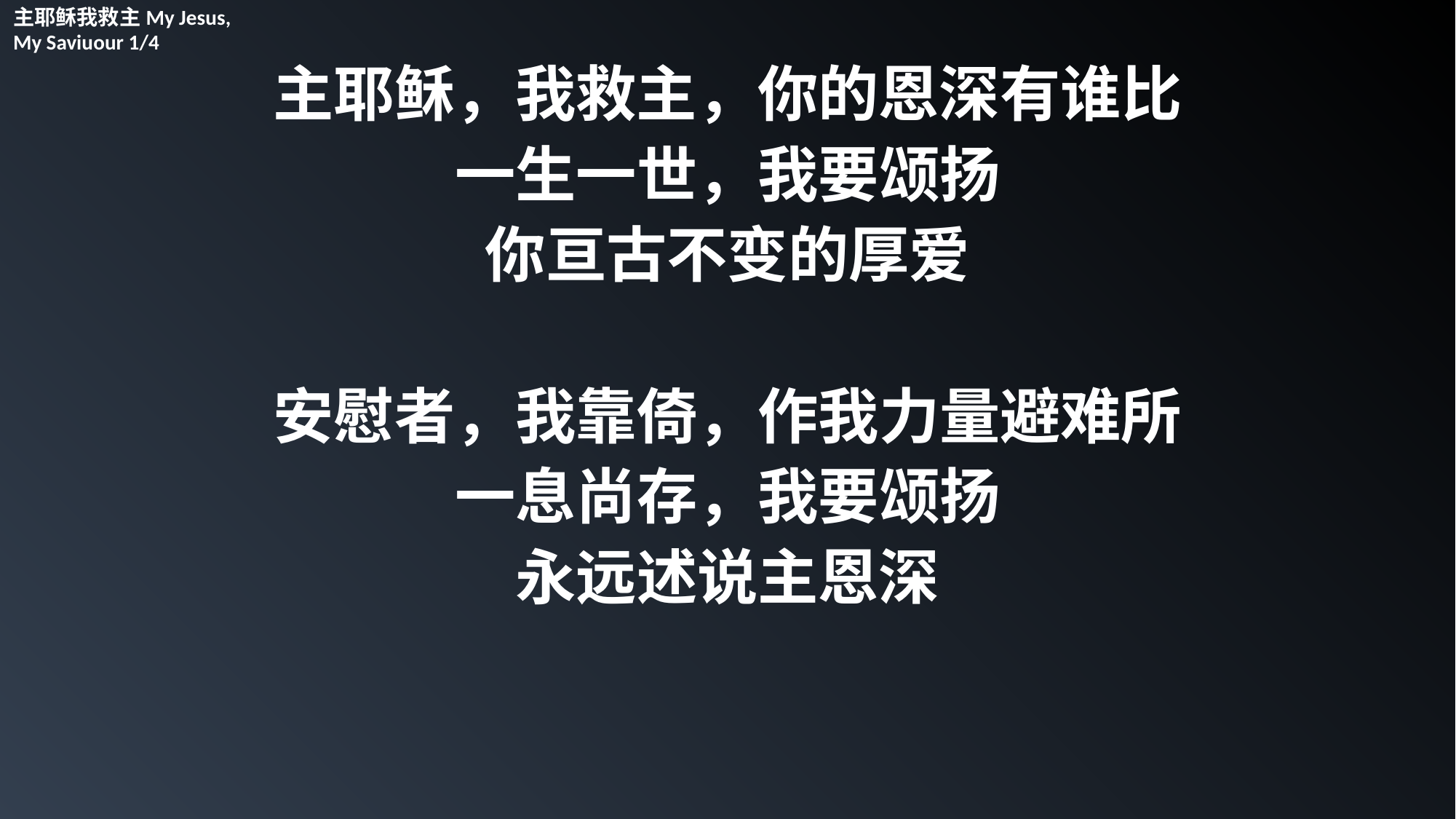

主耶稣我救主My Jesus, My Saviuour 1/4
主耶稣，我救主，你的恩深有谁比
一生一世，我要颂扬
你亘古不变的厚爱

安慰者，我靠倚，作我力量避难所
一息尚存，我要颂扬
永远述说主恩深